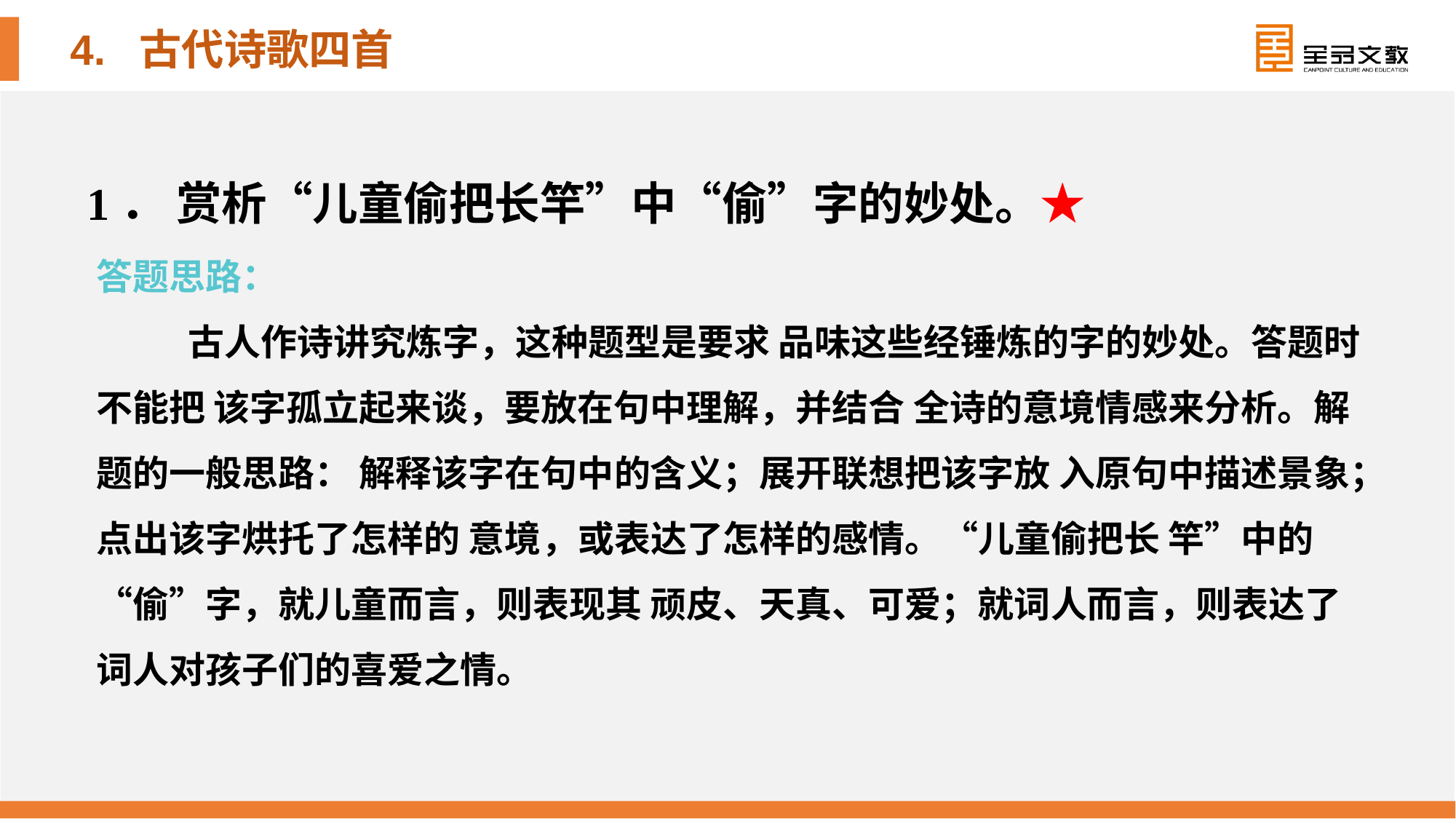

1． 赏析“儿童偷把长竿”中“偷”字的妙处。★

答题思路：
 古人作诗讲究炼字，这种题型是要求 品味这些经锤炼的字的妙处。答题时不能把 该字孤立起来谈，要放在句中理解，并结合 全诗的意境情感来分析。解题的一般思路： 解释该字在句中的含义；展开联想把该字放 入原句中描述景象；点出该字烘托了怎样的 意境，或表达了怎样的感情。“儿童偷把长 竿”中的“偷”字，就儿童而言，则表现其 顽皮、天真、可爱；就词人而言，则表达了 词人对孩子们的喜爱之情。